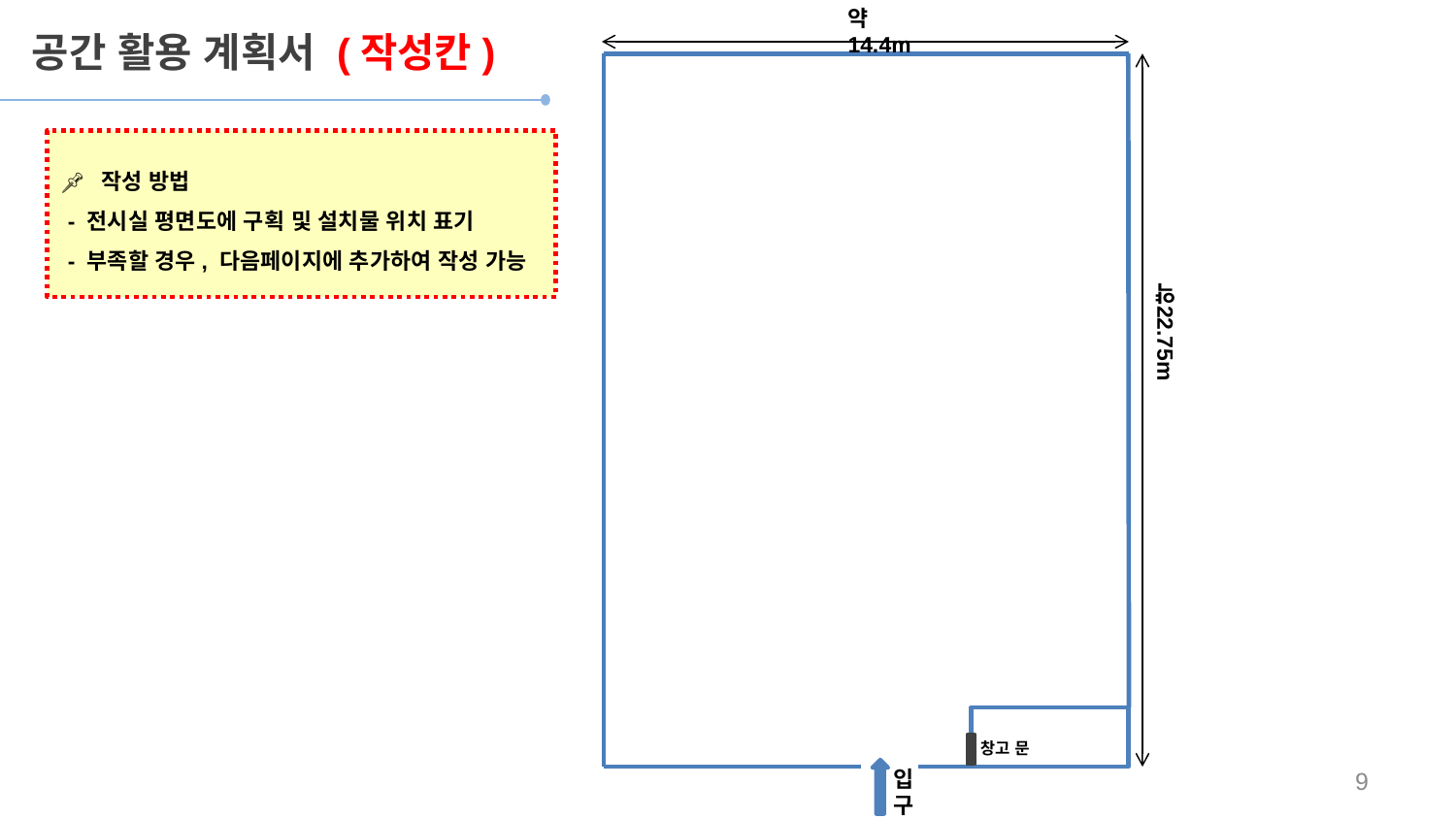

약 14.4m
약
22.75m

창고 문

입구
공간 활용 계획서 (작성칸)

📌  작성 방법
 - 전시실 평면도에 구획 및 설치물 위치 표기
 - 부족할 경우, 다음페이지에 추가하여 작성 가능
9